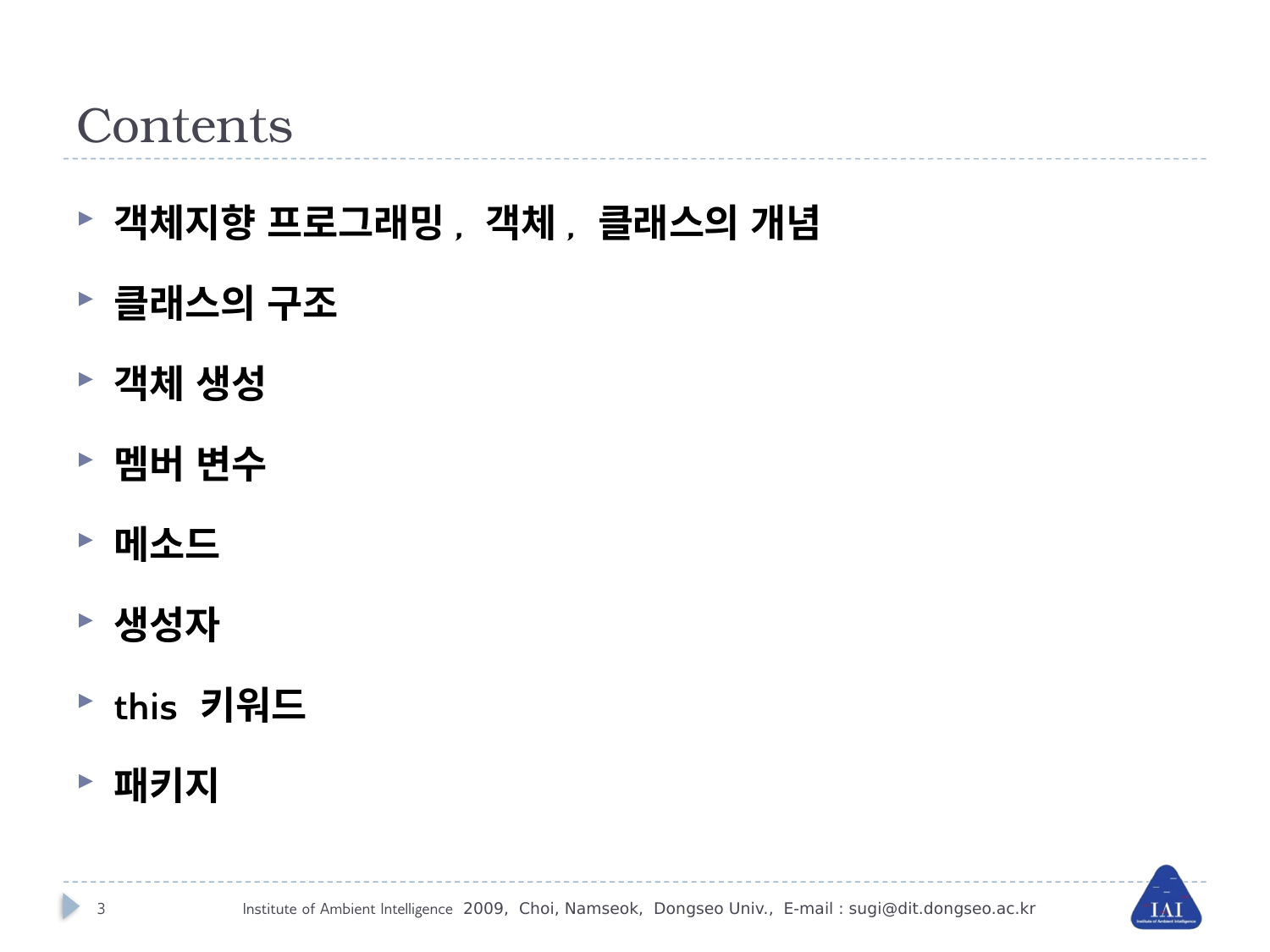

# Contents
객체지향 프로그래밍, 객체, 클래스의 개념
클래스의 구조
객체 생성
멤버 변수
메소드
생성자
this 키워드
패키지